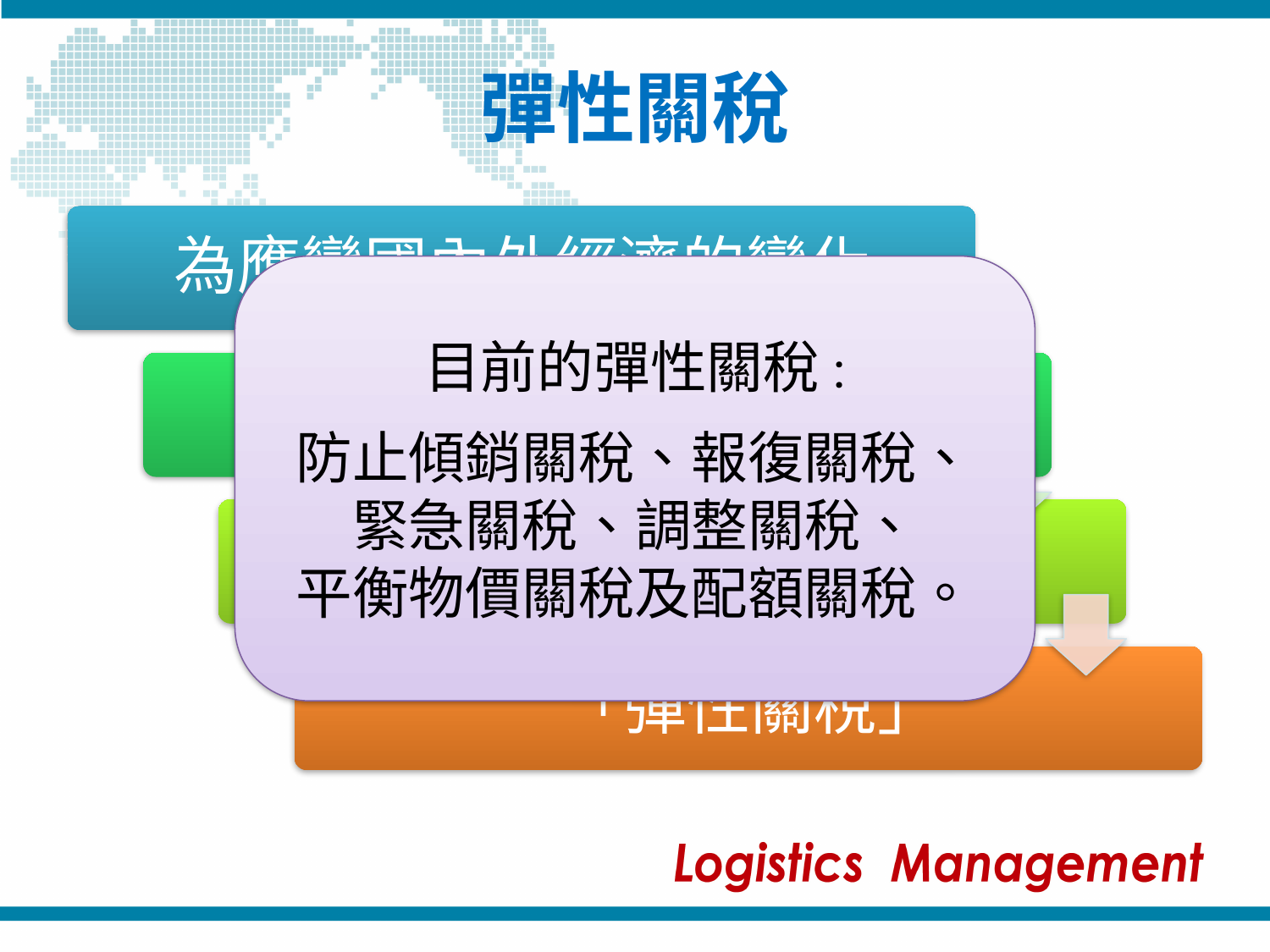

# 彈性關稅
為應變國內外經濟的變化
立法院授權行政機關
在範圍內調整稅率
「彈性關稅」

目前的彈性關稅:

防止傾銷關稅、報復關稅、緊急關稅、調整關稅、
平衡物價關稅及配額關稅。